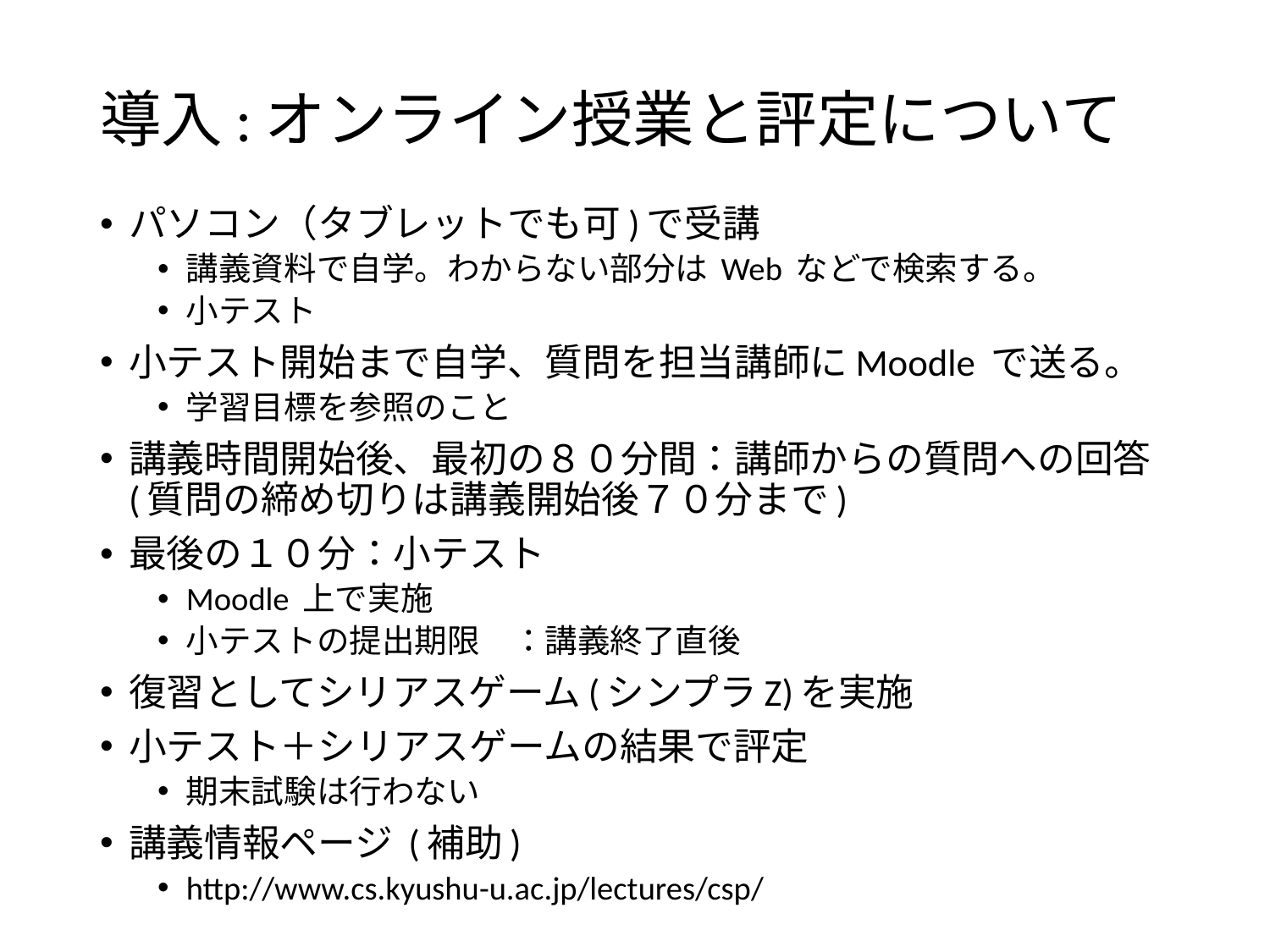

# 導入:オンライン授業と評定について
パソコン（タブレットでも可)で受講
講義資料で自学。わからない部分は Web などで検索する。
小テスト
小テスト開始まで自学、質問を担当講師にMoodle で送る。
学習目標を参照のこと
講義時間開始後、最初の８０分間：講師からの質問への回答 (質問の締め切りは講義開始後７０分まで)
最後の１０分：小テスト
Moodle 上で実施
小テストの提出期限　：講義終了直後
復習としてシリアスゲーム(シンプラZ)を実施
小テスト＋シリアスゲームの結果で評定
期末試験は行わない
講義情報ページ (補助)
http://www.cs.kyushu-u.ac.jp/lectures/csp/